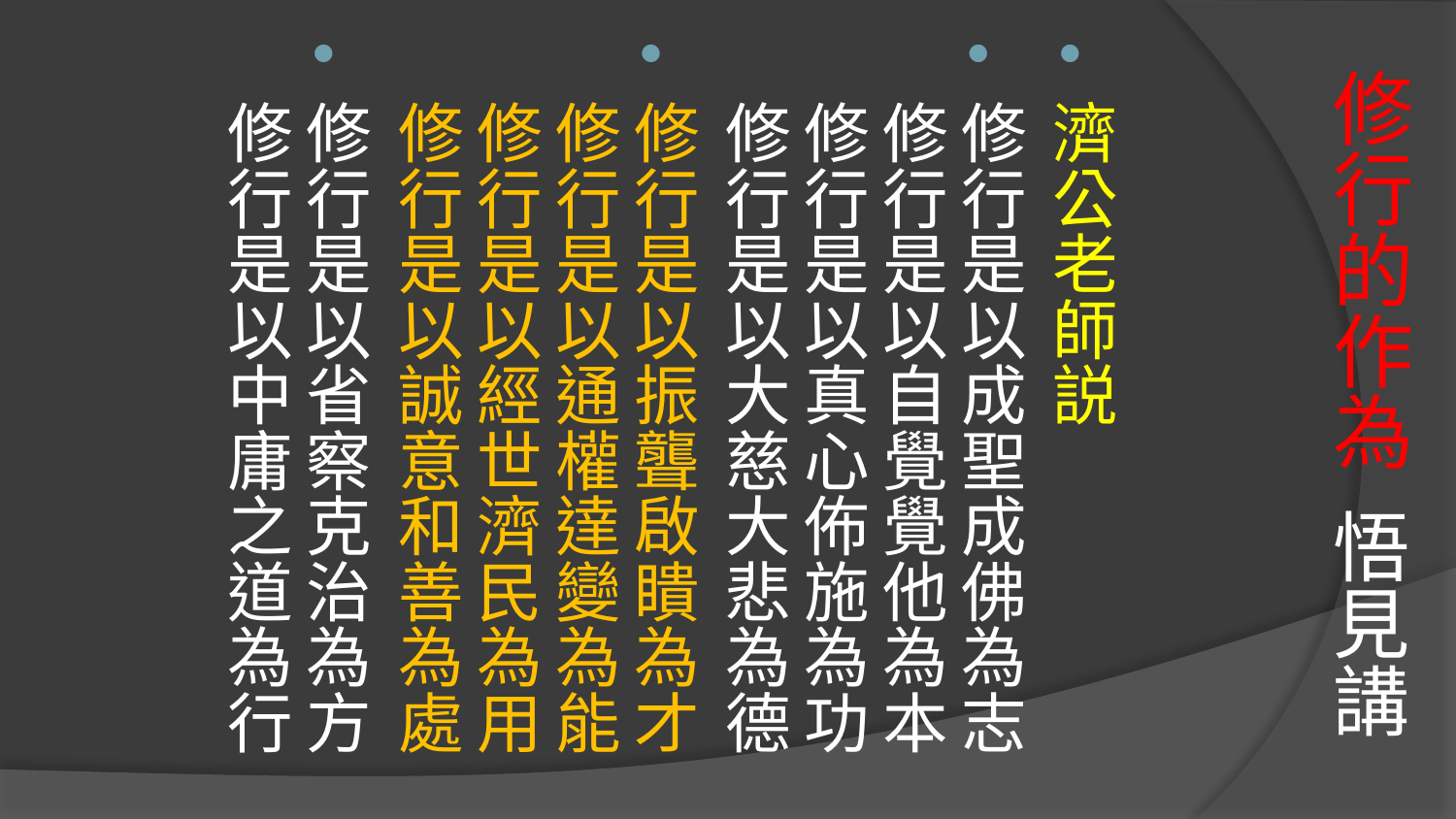

# 修行的作為  悟見講
濟公老師説
修行是以成聖成佛為志
修行是以自覺覺他為本
修行是以真心佈施為功
修行是以大慈大悲為德
修行是以振聾啟瞶為才
修行是以通權達變為能
修行是以經世濟民為用
修行是以誠意和善為處
修行是以省察克治為方
修行是以中庸之道為行